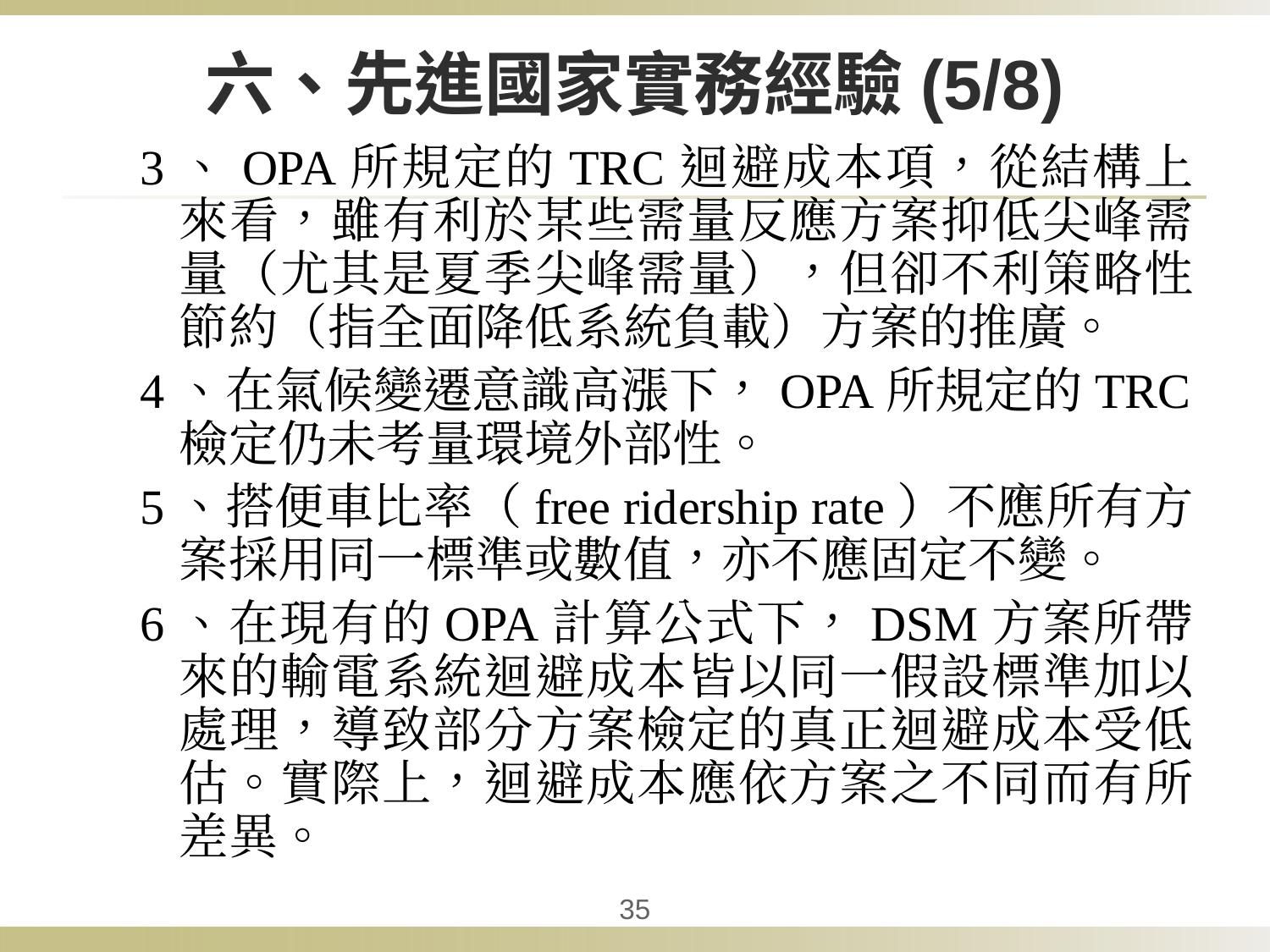

# 六、先進國家實務經驗(5/8)
3、OPA所規定的TRC迴避成本項，從結構上來看，雖有利於某些需量反應方案抑低尖峰需量（尤其是夏季尖峰需量），但卻不利策略性節約（指全面降低系統負載）方案的推廣。
4、在氣候變遷意識高漲下，OPA所規定的TRC檢定仍未考量環境外部性。
5、搭便車比率（free ridership rate）不應所有方案採用同一標準或數值，亦不應固定不變。
6、在現有的OPA計算公式下，DSM方案所帶來的輸電系統迴避成本皆以同一假設標準加以處理，導致部分方案檢定的真正迴避成本受低估。實際上，迴避成本應依方案之不同而有所差異。

35